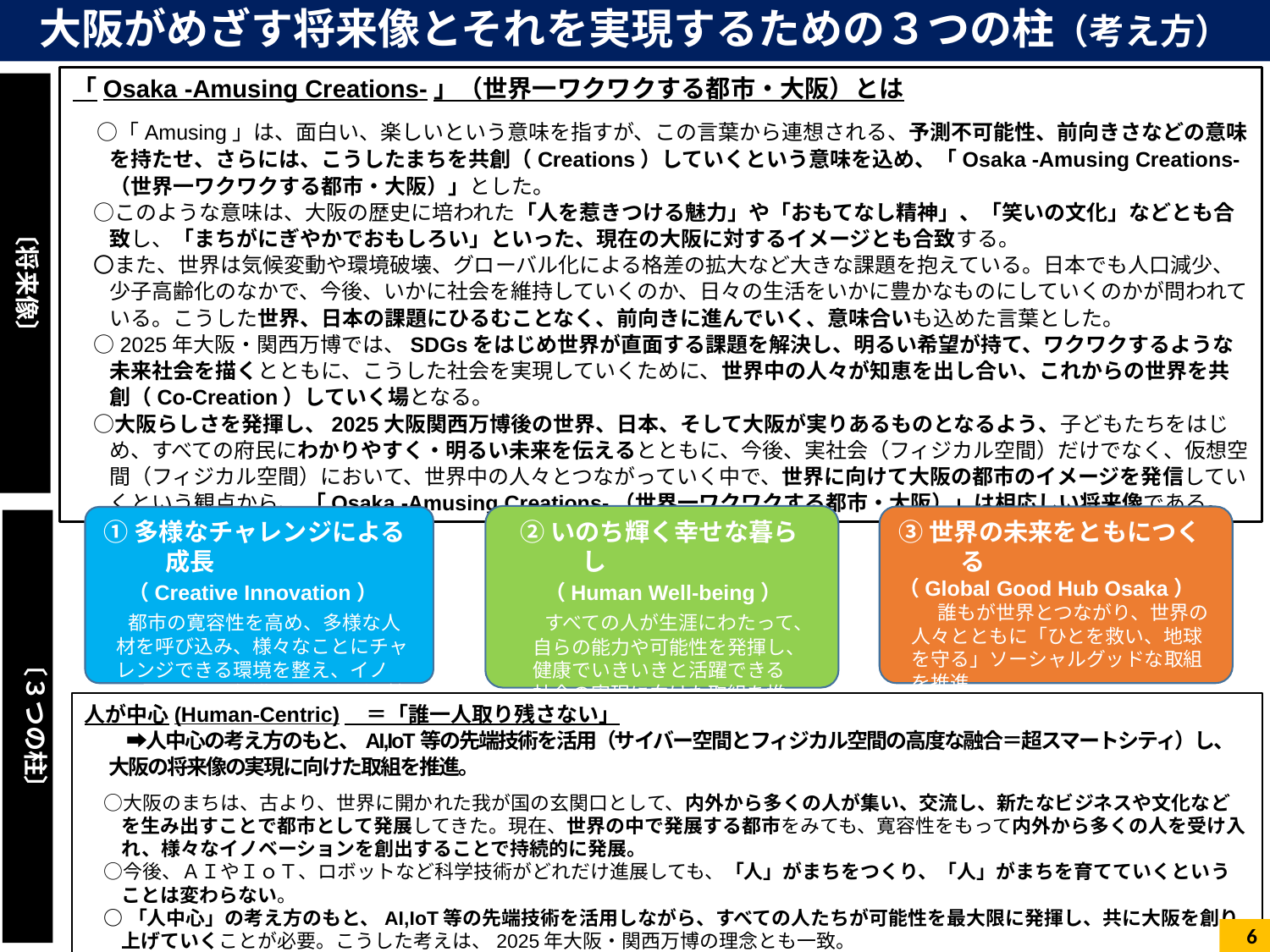

大阪がめざす将来像とそれを実現するための３つの柱（考え方）
「Osaka -Amusing Creations-」（世界一ワクワクする都市・大阪）とは

　○「Amusing」は、面白い、楽しいという意味を指すが、この言葉から連想される、予測不可能性、前向きさなどの意味を持たせ、さらには、こうしたまちを共創（Creations）していくという意味を込め、「Osaka -Amusing Creations-（世界一ワクワクする都市・大阪）」とした。
　○このような意味は、大阪の歴史に培われた「人を惹きつける魅力」や「おもてなし精神」、「笑いの文化」などとも合致し、「まちがにぎやかでおもしろい」といった、現在の大阪に対するイメージとも合致する。
　〇また、世界は気候変動や環境破壊、グローバル化による格差の拡大など大きな課題を抱えている。日本でも人口減少、少子高齢化のなかで、今後、いかに社会を維持していくのか、日々の生活をいかに豊かなものにしていくのかが問われている。こうした世界、日本の課題にひるむことなく、前向きに進んでいく、意味合いも込めた言葉とした。
　○2025年大阪・関西万博では、SDGsをはじめ世界が直面する課題を解決し、明るい希望が持て、ワクワクするような未来社会を描くとともに、こうした社会を実現していくために、世界中の人々が知恵を出し合い、これからの世界を共創（Co-Creation）していく場となる。
　○大阪らしさを発揮し、2025大阪関西万博後の世界、日本、そして大阪が実りあるものとなるよう、子どもたちをはじめ、すべての府民にわかりやすく・明るい未来を伝えるとともに、今後、実社会（フィジカル空間）だけでなく、仮想空間（フィジカル空間）において、世界中の人々とつながっていく中で、世界に向けて大阪の都市のイメージを発信していくという観点から、 「Osaka -Amusing Creations-（世界一ワクワクする都市・大阪）」は相応しい将来像である。
〔将来像〕

〔３つの柱〕
③世界の未来をともにつくる
（Global Good Hub Osaka）
　　誰もが世界とつながり、世界の人々とともに「ひとを救い、地球を守る」ソーシャルグッドな取組を推進
①多様なチャレンジによる成長
　（Creative Innovation）
　都市の寛容性を高め、多様な人材を呼び込み、様々なことにチャレンジできる環境を整え、イノベーションの促進を図るなど、持続的な成長の取組を推進。
②いのち輝く幸せな暮らし
　（Human Well-being）
　すべての人が生涯にわたって、自らの能力や可能性を発揮し、健康でいきいきと活躍できる社会の実現に向けた取組を推進。
人が中心(Human-Centric)　＝「誰一人取り残さない」
　　➡人中心の考え方のもと、AI,IoT等の先端技術を活用（サイバー空間とフィジカル空間の高度な融合＝超スマートシティ）し、大阪の将来像の実現に向けた取組を推進。

　○大阪のまちは、古より、世界に開かれた我が国の玄関口として、内外から多くの人が集い、交流し、新たなビジネスや文化などを生み出すことで都市として発展してきた。現在、世界の中で発展する都市をみても、寛容性をもって内外から多くの人を受け入れ、様々なイノベーションを創出することで持続的に発展。
　○今後、ＡＩやＩｏＴ、ロボットなど科学技術がどれだけ進展しても、「人」がまちをつくり、「人」がまちを育てていくということは変わらない。
　○ 「人中心」の考え方のもと、AI,IoT等の先端技術を活用しながら、すべての人たちが可能性を最大限に発揮し、共に大阪を創り上げていくことが必要。こうした考えは、2025年大阪・関西万博の理念とも一致。
6